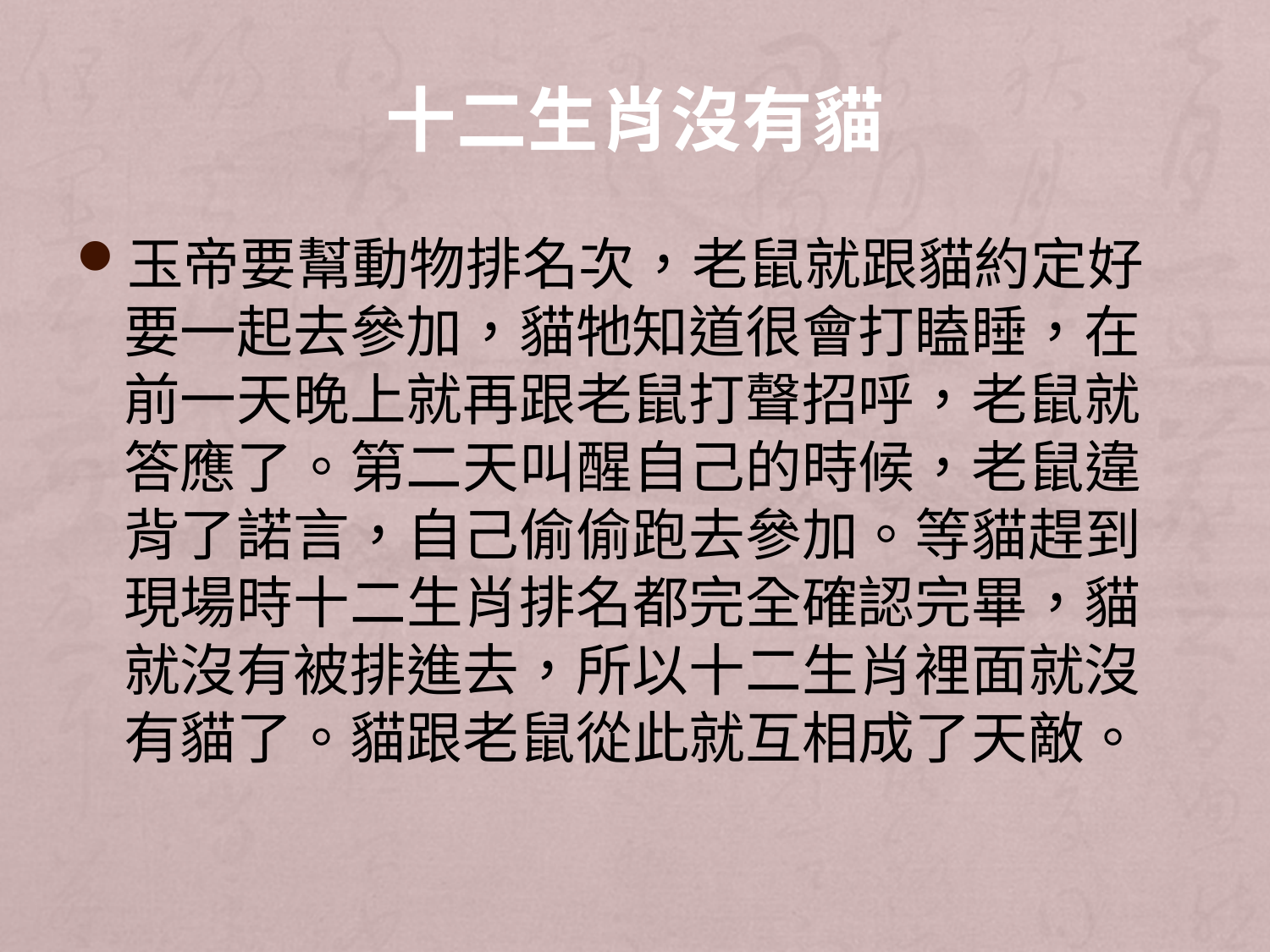

# 十二生肖沒有貓
玉帝要幫動物排名次，老鼠就跟貓約定好要一起去參加，貓牠知道很會打瞌睡，在前一天晚上就再跟老鼠打聲招呼，老鼠就答應了。第二天叫醒自己的時候，老鼠違背了諾言，自己偷偷跑去參加。等貓趕到現場時十二生肖排名都完全確認完畢，貓就沒有被排進去，所以十二生肖裡面就沒有貓了。貓跟老鼠從此就互相成了天敵。